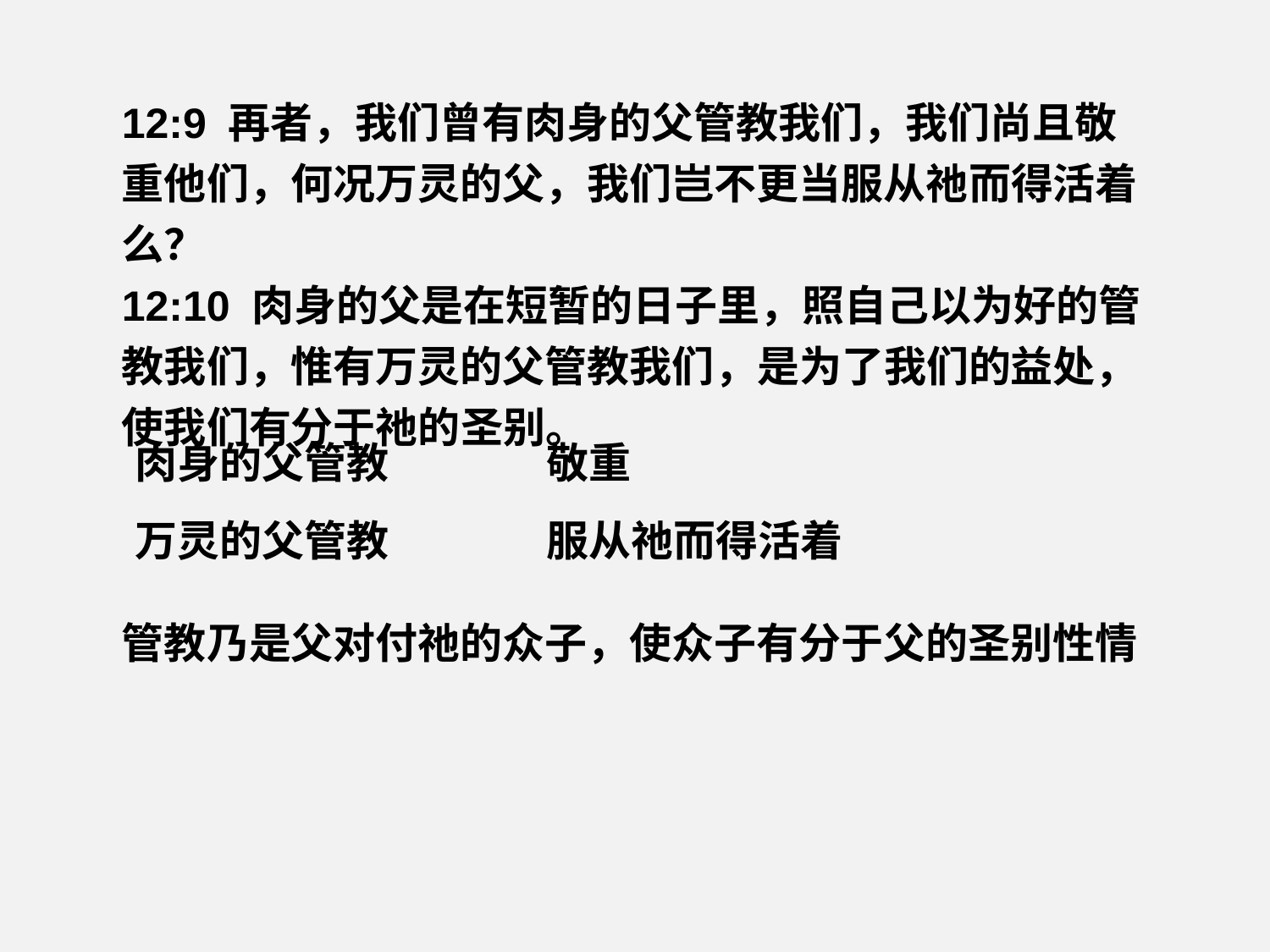

12:9 再者，我们曾有肉身的父管教我们，我们尚且敬重他们，何况万灵的父，我们岂不更当服从祂而得活着么？
12:10 肉身的父是在短暂的日子里，照自己以为好的管教我们，惟有万灵的父管教我们，是为了我们的益处，使我们有分于祂的圣别。
肉身的父管教
敬重
万灵的父管教
服从祂而得活着
管教乃是父对付祂的众子，使众子有分于父的圣别性情